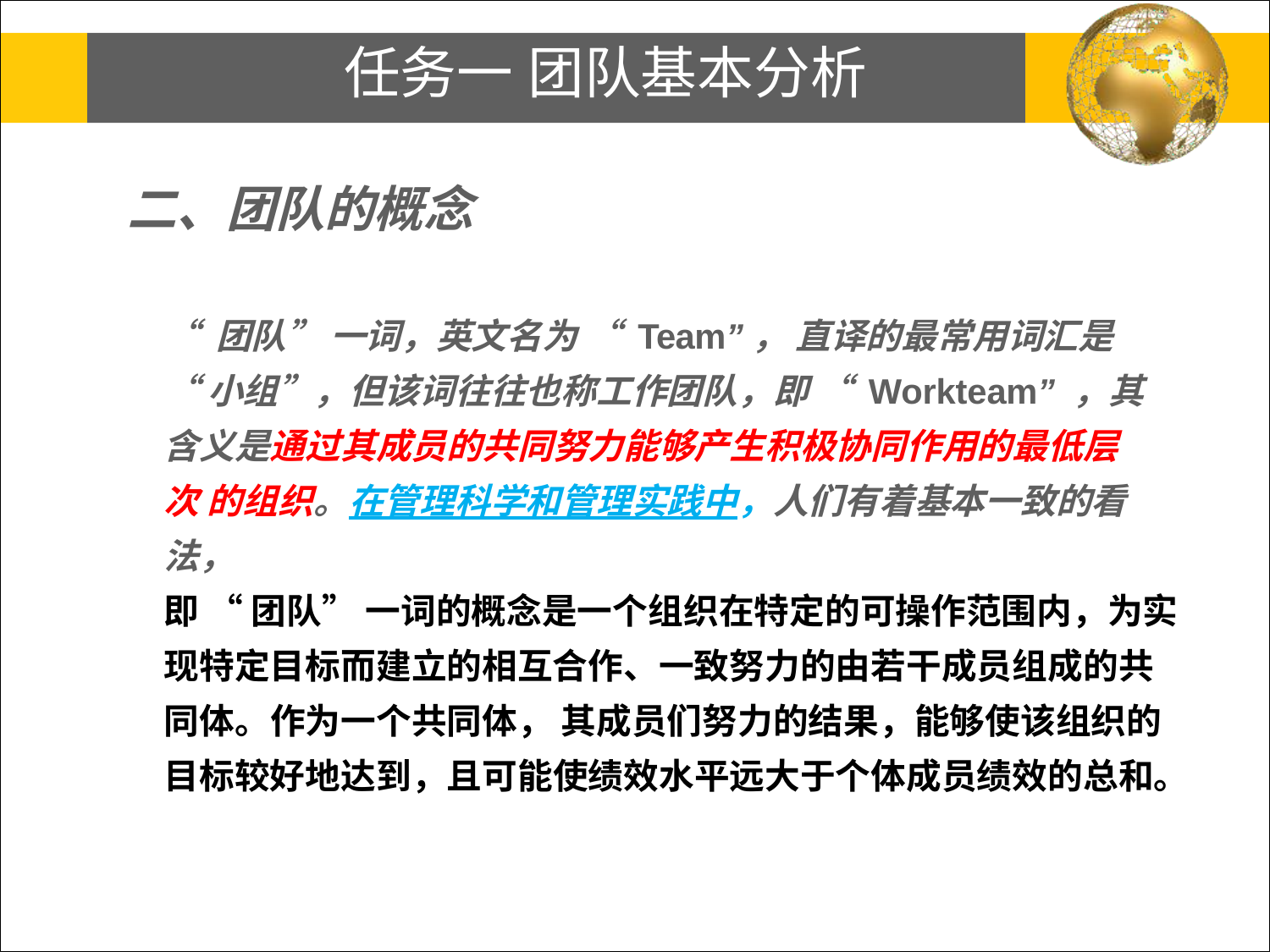

# 任务一 团队基本分析
二、团队的概念

“ 团队” 一词，英文名为 “ Team”， 直译的最常用词汇是 “ 小组”，但该词往往也称工作团队，即 “ Workteam” ，其 含义是通过其成员的共同努力能够产生积极协同作用的最低层次 的组织。在管理科学和管理实践中，人们有着基本一致的看法，
即 “ 团队” 一词的概念是一个组织在特定的可操作范围内，为实 现特定目标而建立的相互合作、一致努力的由若干成员组成的共 同体。作为一个共同体， 其成员们努力的结果，能够使该组织的 目标较好地达到，且可能使绩效水平远大于个体成员绩效的总和。